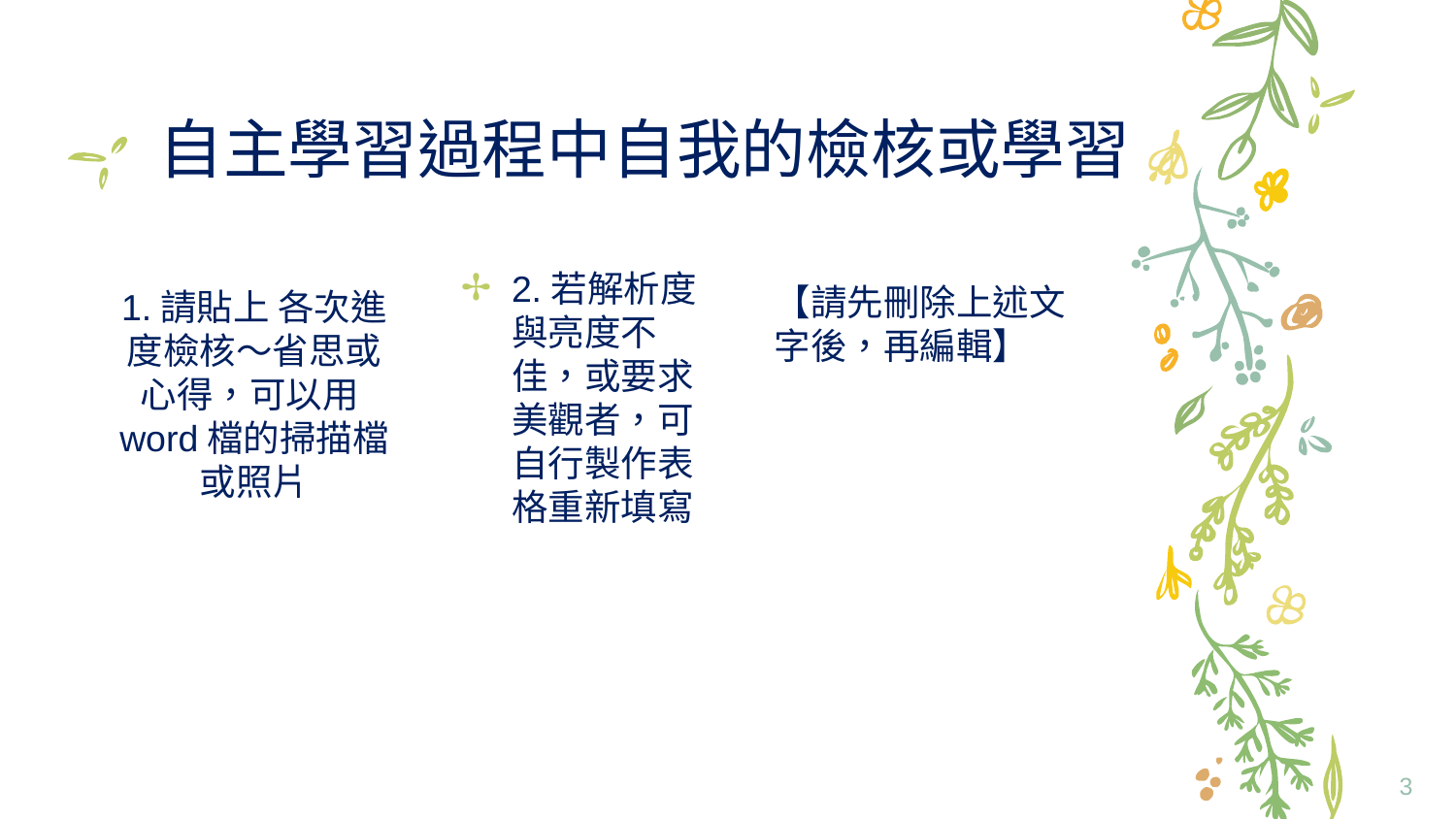

# 自主學習過程中自我的檢核或學習
1.請貼上 各次進度檢核〜省思或心得，可以用word檔的掃描檔或照片

2.若解析度與亮度不佳，或要求美觀者，可自行製作表格重新填寫

【請先刪除上述文字後，再編輯】

3